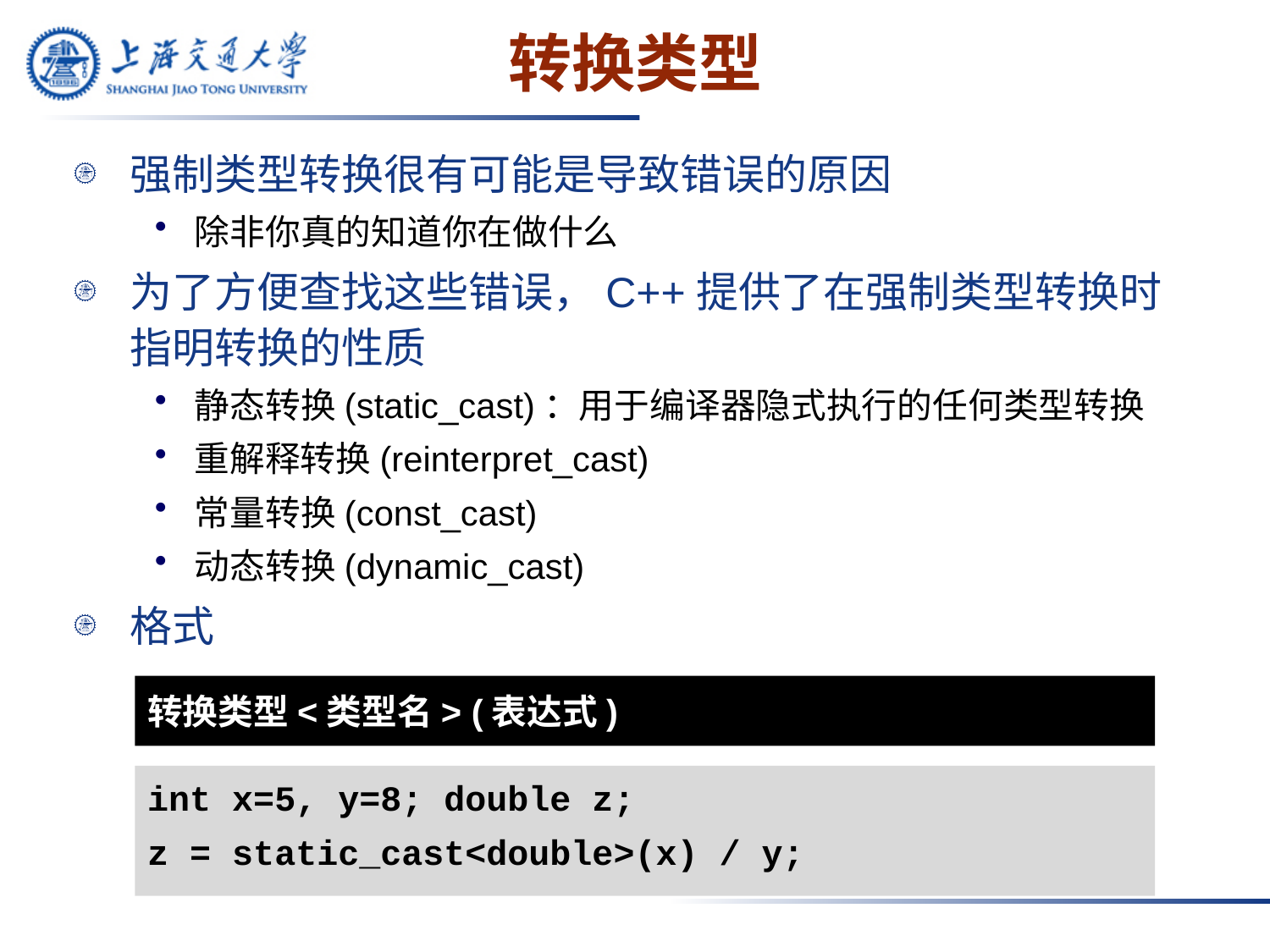

# 转换类型
强制类型转换很有可能是导致错误的原因
除非你真的知道你在做什么
为了方便查找这些错误，C++提供了在强制类型转换时指明转换的性质
静态转换(static_cast)：用于编译器隐式执行的任何类型转换
重解释转换(reinterpret_cast)
常量转换(const_cast)
动态转换(dynamic_cast)
格式
转换类型<类型名> (表达式)
int x=5, y=8; double z;
z = static_cast<double>(x) / y;